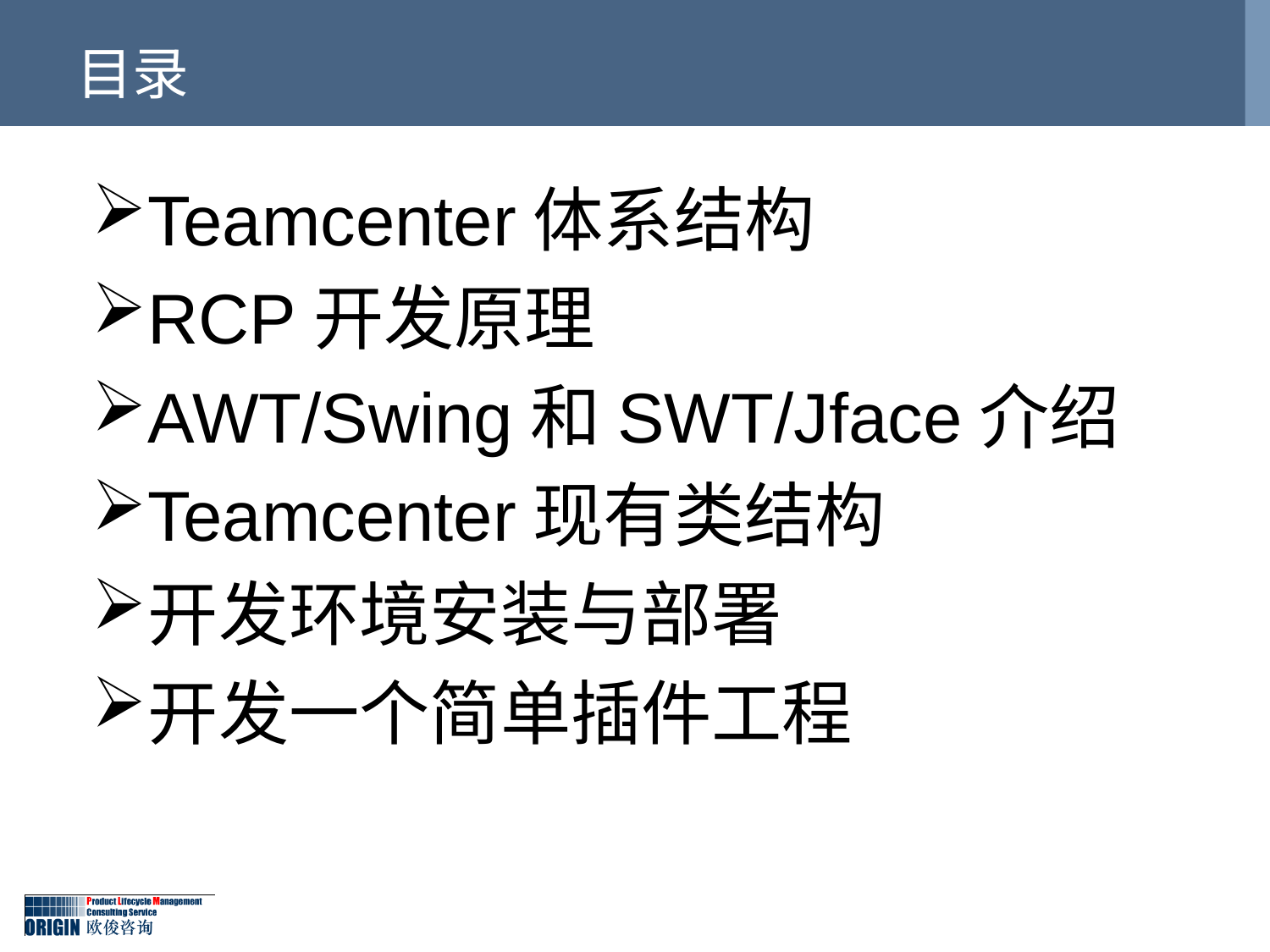

# 目录
Teamcenter体系结构
RCP开发原理
AWT/Swing和SWT/Jface介绍
Teamcenter现有类结构
开发环境安装与部署
开发一个简单插件工程